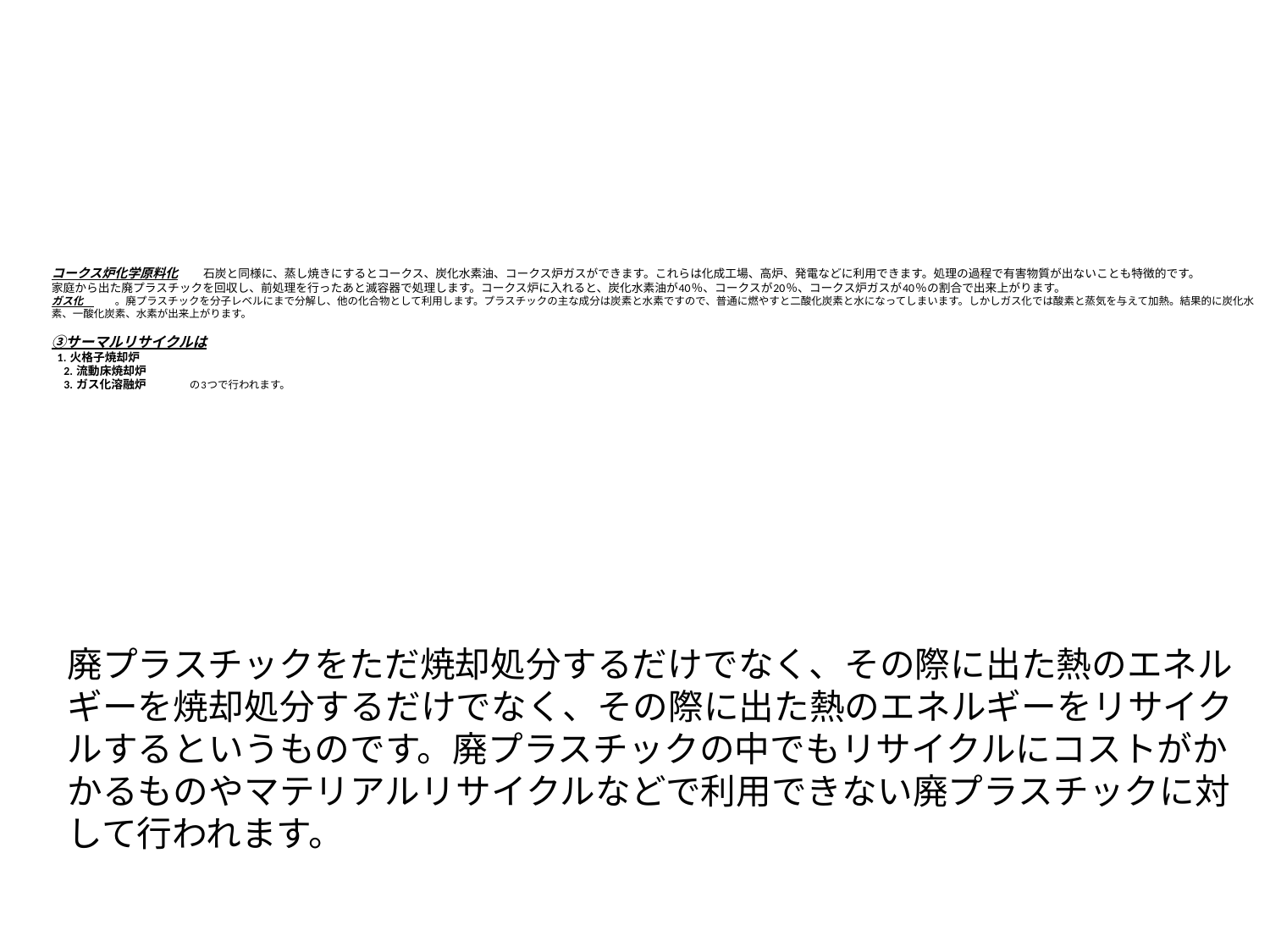

# コークス炉化学原料化　　石炭と同様に、蒸し焼きにするとコークス、炭化水素油、コークス炉ガスができます。これらは化成工場、高炉、発電などに利用できます。処理の過程で有害物質が出ないことも特徴的です。 家庭から出た廃プラスチックを回収し、前処理を行ったあと滅容器で処理します。コークス炉に入れると、炭化水素油が40％、コークスが20％、コークス炉ガスが40％の割合で出来上がります。 ガス化　　　。廃プラスチックを分子レベルにまで分解し、他の化合物として利用します。プラスチックの主な成分は炭素と水素ですので、普通に燃やすと二酸化炭素と水になってしまいます。しかしガス化では酸素と蒸気を与えて加熱。結果的に炭化水素、一酸化炭素、水素が出来上がります。 ③サーマルリサイクルは 1. 火格子焼却炉 　2. 流動床焼却炉 　3. ガス化溶融炉　　　　の3つで行われます。
廃プラスチックをただ焼却処分するだけでなく、その際に出た熱のエネルギーを焼却処分するだけでなく、その際に出た熱のエネルギーをリサイクルするというものです。廃プラスチックの中でもリサイクルにコストがかかるものやマテリアルリサイクルなどで利用できない廃プラスチックに対して行われます。